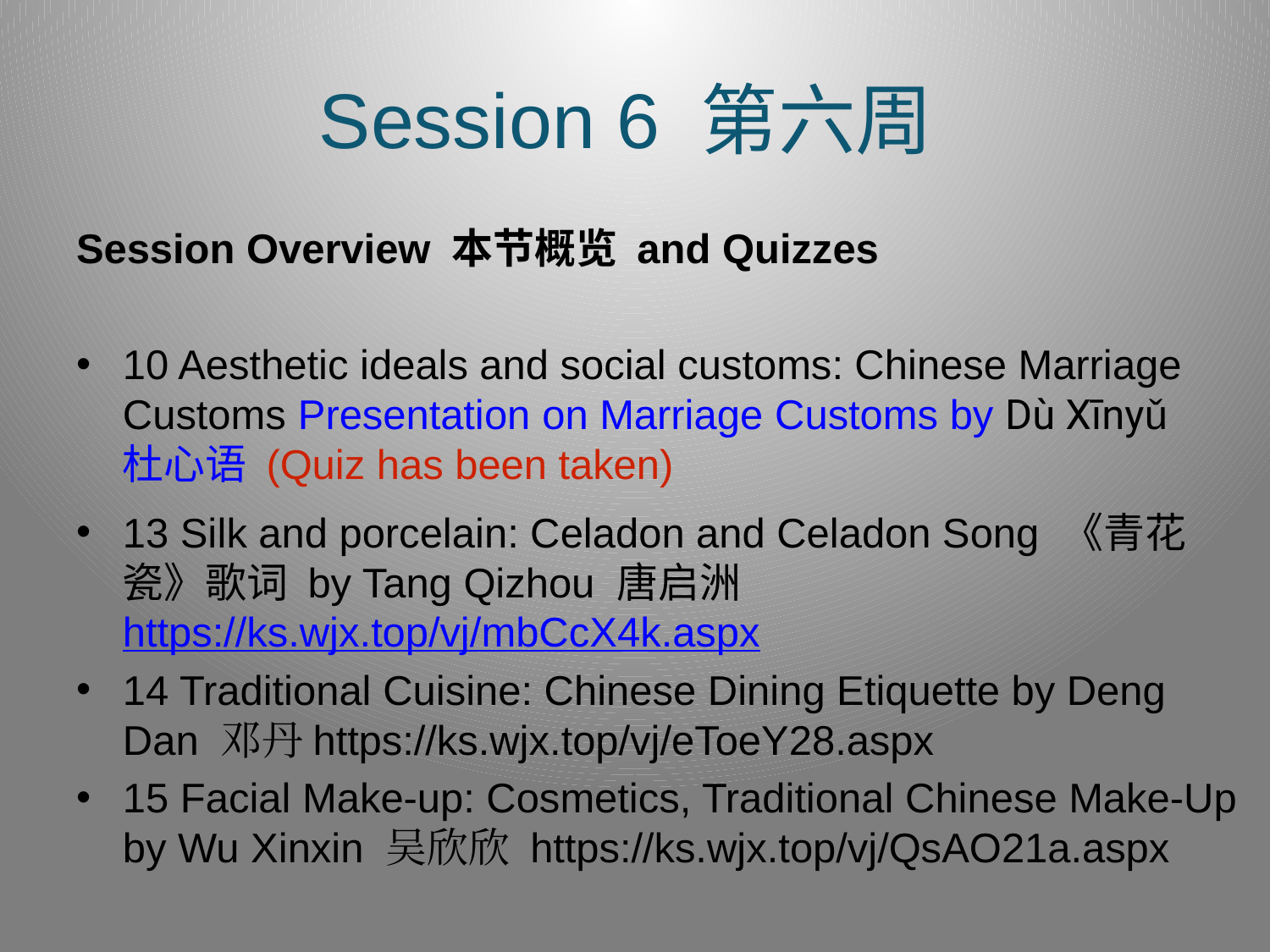

# Session 6 第六周
Session Overview 本节概览 and Quizzes

10 Aesthetic ideals and social customs: Chinese Marriage Customs Presentation on Marriage Customs by Dù Xīnyǔ 杜心语 (Quiz has been taken)
13 Silk and porcelain: Celadon and Celadon Song 《青花瓷》歌词 by Tang Qizhou 唐启洲 https://ks.wjx.top/vj/mbCcX4k.aspx
14 Traditional Cuisine: Chinese Dining Etiquette by Deng Dan 邓丹https://ks.wjx.top/vj/eToeY28.aspx
15 Facial Make-up: Cosmetics, Traditional Chinese Make-Up by Wu Xinxin 吴欣欣 https://ks.wjx.top/vj/QsAO21a.aspx